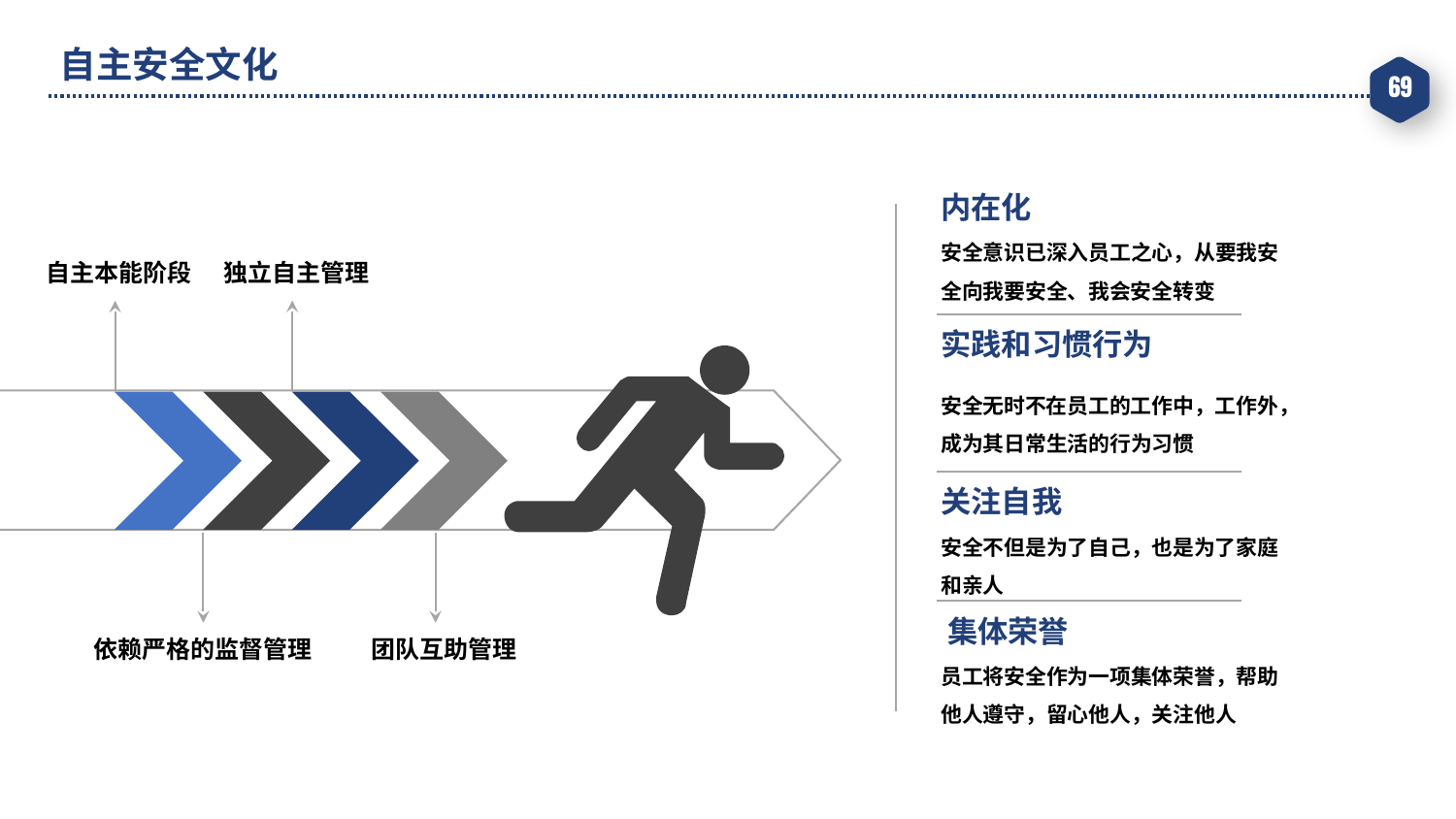

自主安全文化
内在化
安全意识已深入员工之心，从要我安全向我要安全、我会安全转变
自主本能阶段
独立自主管理
实践和习惯行为

安全无时不在员工的工作中，工作外，成为其日常生活的行为习惯

关注自我
安全不但是为了自己，也是为了家庭和亲人
集体荣誉
依赖严格的监督管理
团队互助管理
员工将安全作为一项集体荣誉，帮助他人遵守，留心他人，关注他人